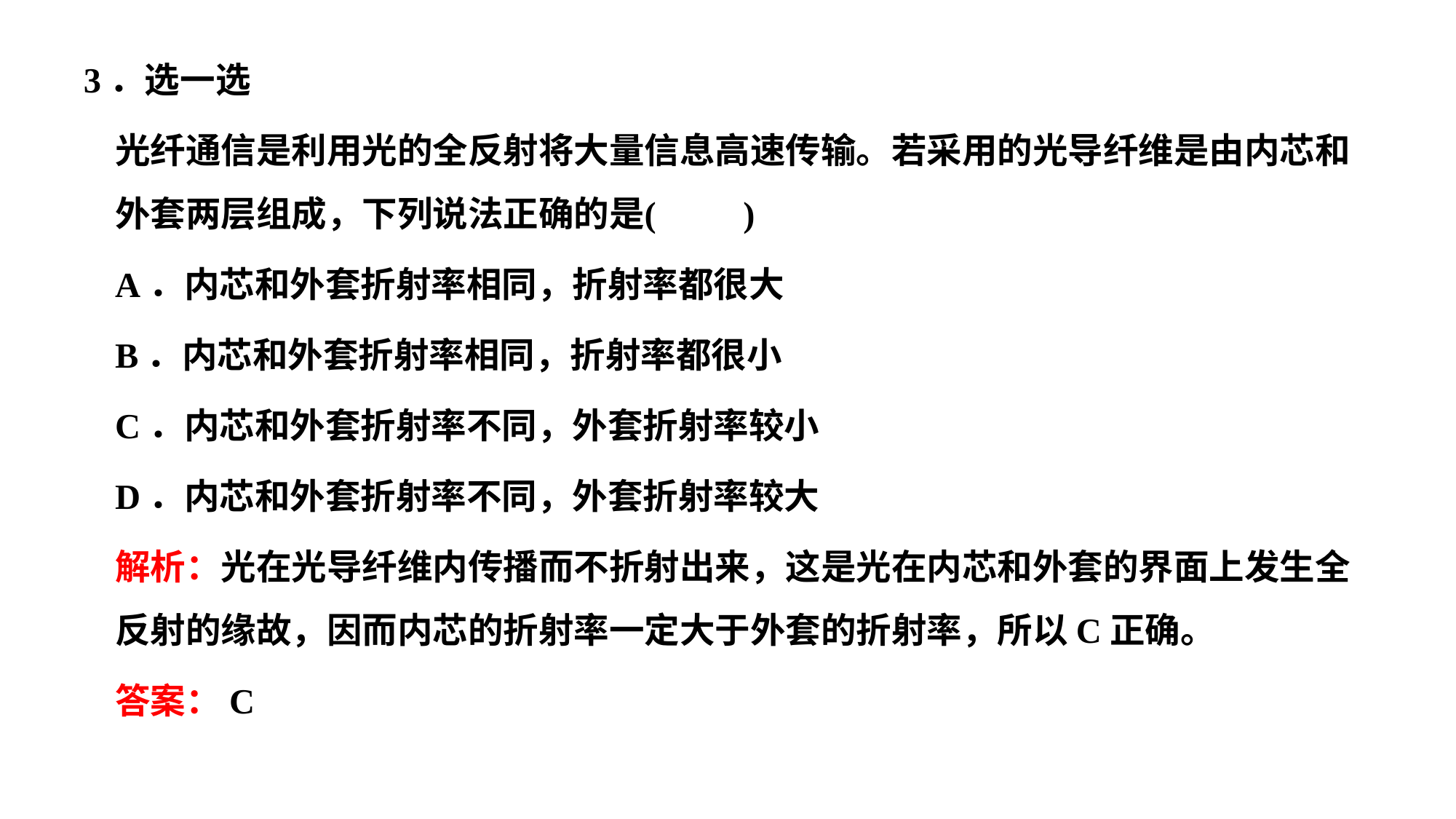

3．选一选
光纤通信是利用光的全反射将大量信息高速传输。若采用的光导纤维是由内芯和外套两层组成，下列说法正确的是						(　　)
A．内芯和外套折射率相同，折射率都很大
B．内芯和外套折射率相同，折射率都很小
C．内芯和外套折射率不同，外套折射率较小
D．内芯和外套折射率不同，外套折射率较大
解析：光在光导纤维内传播而不折射出来，这是光在内芯和外套的界面上发生全反射的缘故，因而内芯的折射率一定大于外套的折射率，所以C正确。
答案：C